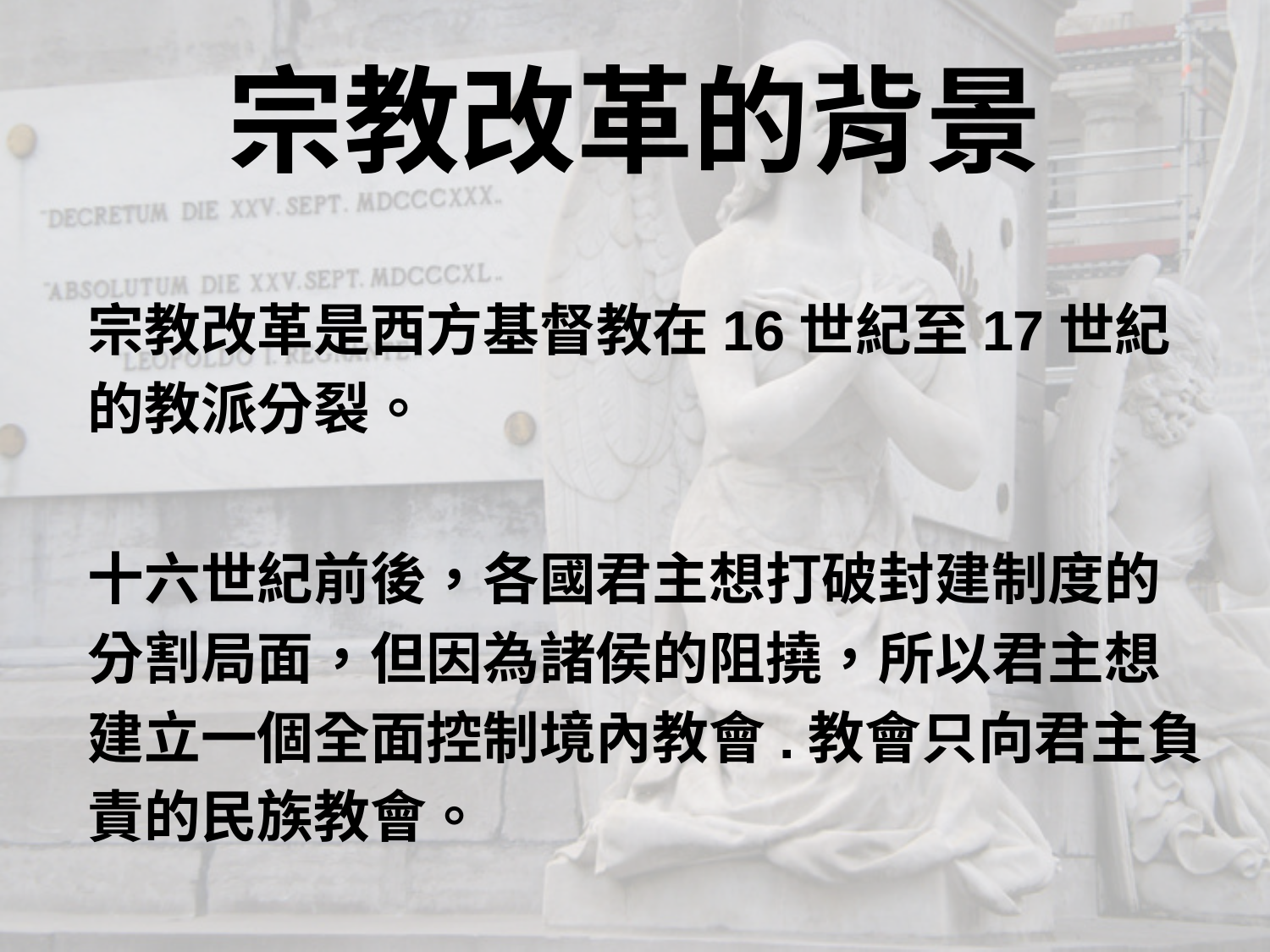

# 宗教改革的背景
宗教改革是西方基督教在16世紀至17世紀的教派分裂。

十六世紀前後，各國君主想打破封建制度的分割局面，但因為諸侯的阻撓，所以君主想建立一個全面控制境內教會.教會只向君主負責的民族教會。